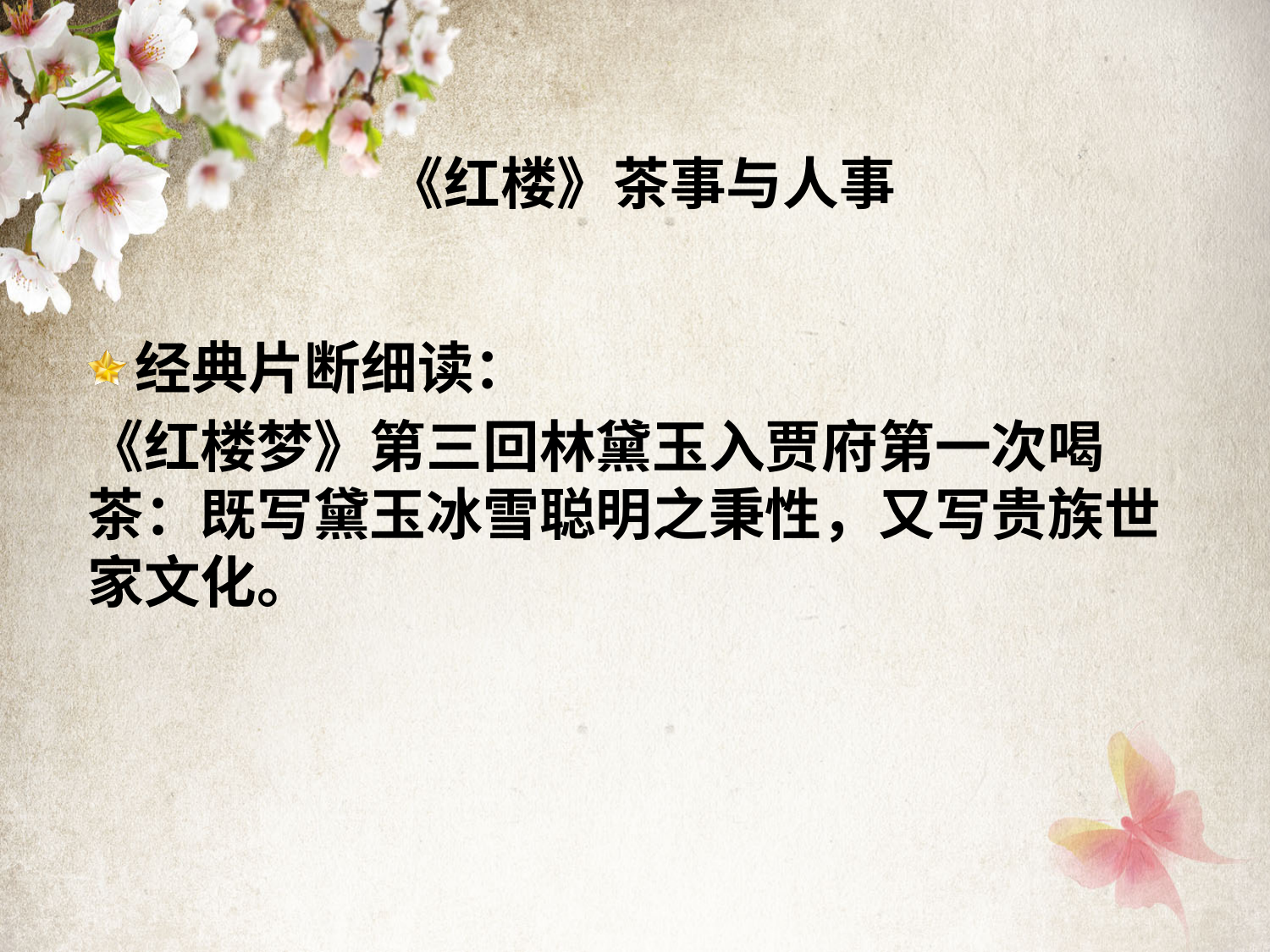

# 《红楼》茶事与人事
经典片断细读：
《红楼梦》第三回林黛玉入贾府第一次喝茶：既写黛玉冰雪聪明之秉性，又写贵族世家文化。